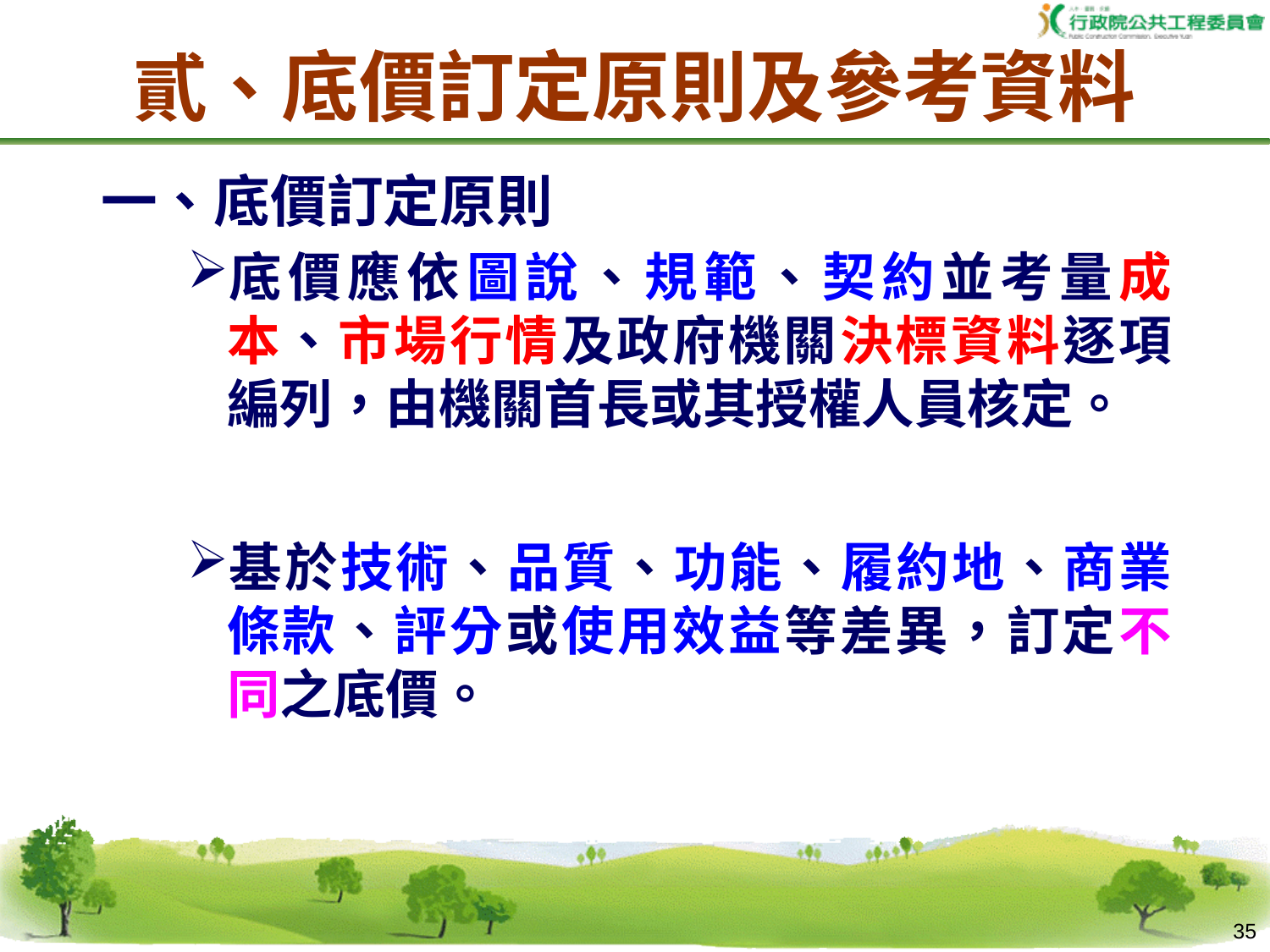

貳、底價訂定原則及參考資料
一、底價訂定原則
底價應依圖說、規範、契約並考量成本、市場行情及政府機關決標資料逐項編列，由機關首長或其授權人員核定。

基於技術、品質、功能、履約地、商業條款、評分或使用效益等差異，訂定不同之底價。
35